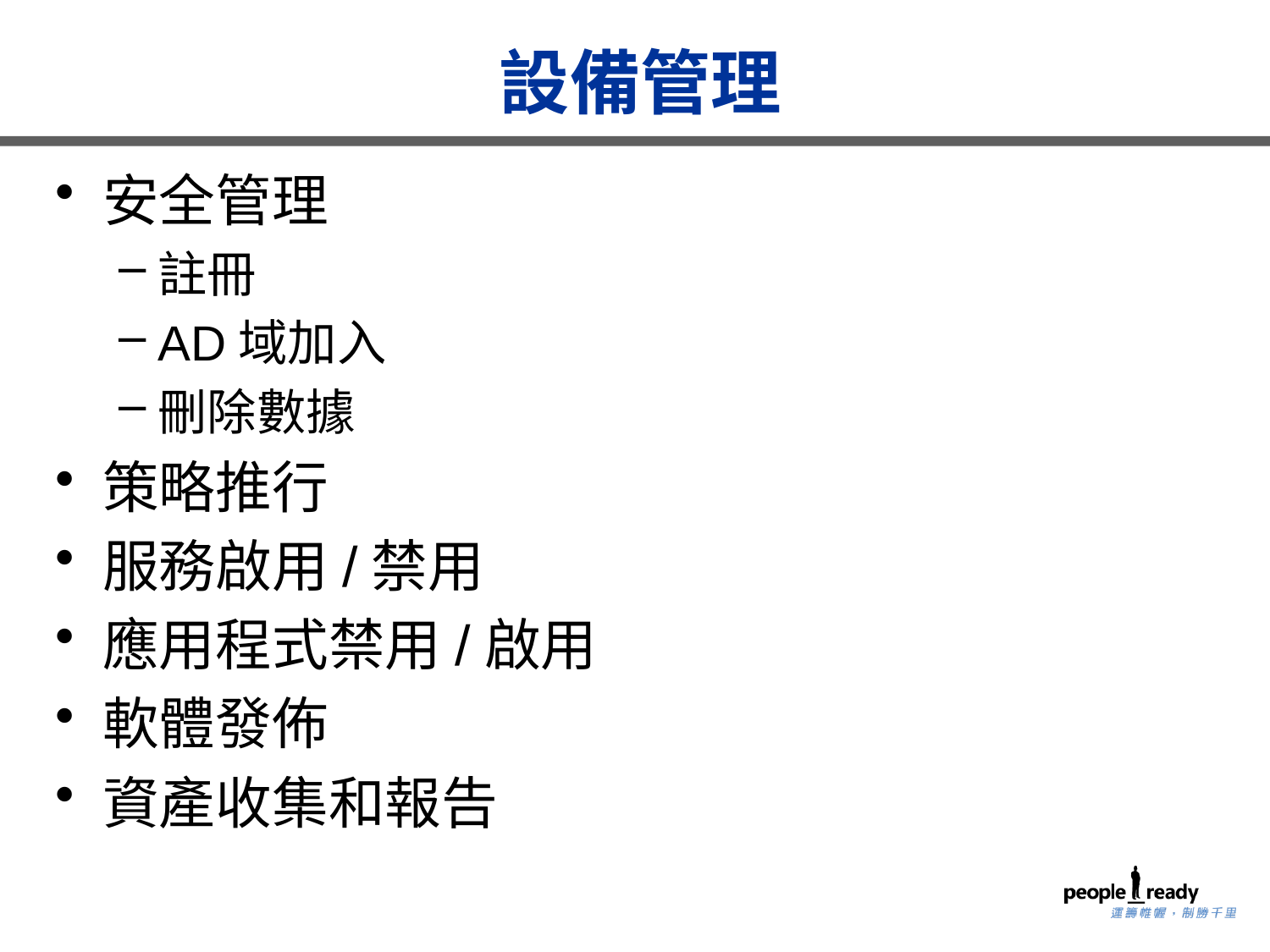

設備管理
安全管理
註冊
AD域加入
刪除數據
策略推行
服務啟用/禁用
應用程式禁用/啟用
軟體發佈
資產收集和報告